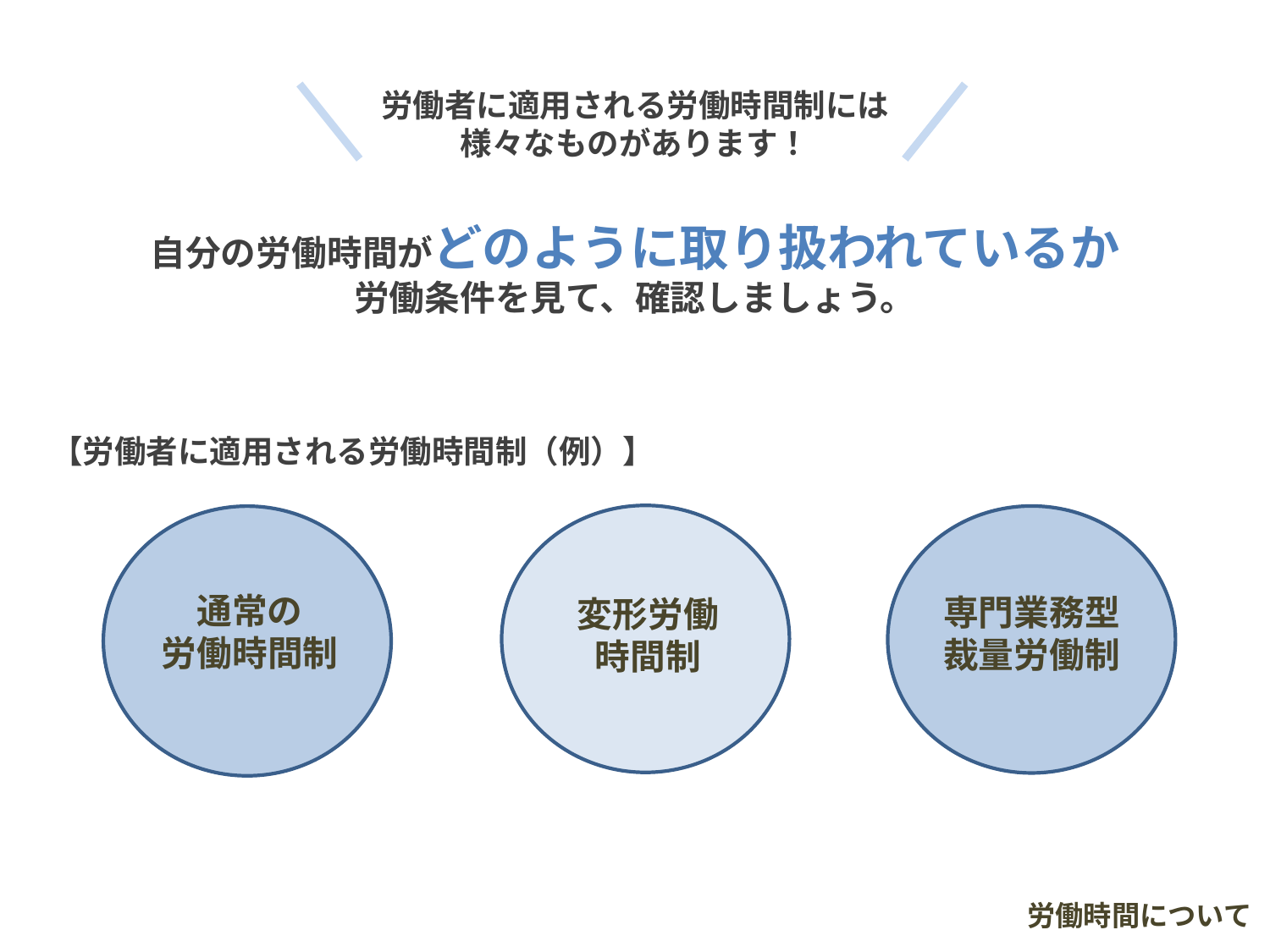

労働者に適用される労働時間制には
様々なものがあります！
自分の労働時間がどのように取り扱われているか
労働条件を見て、確認しましょう。
【労働者に適用される労働時間制（例）】

変形労働
時間制

専門業務型
裁量労働制

通常の
労働時間制
労働時間について